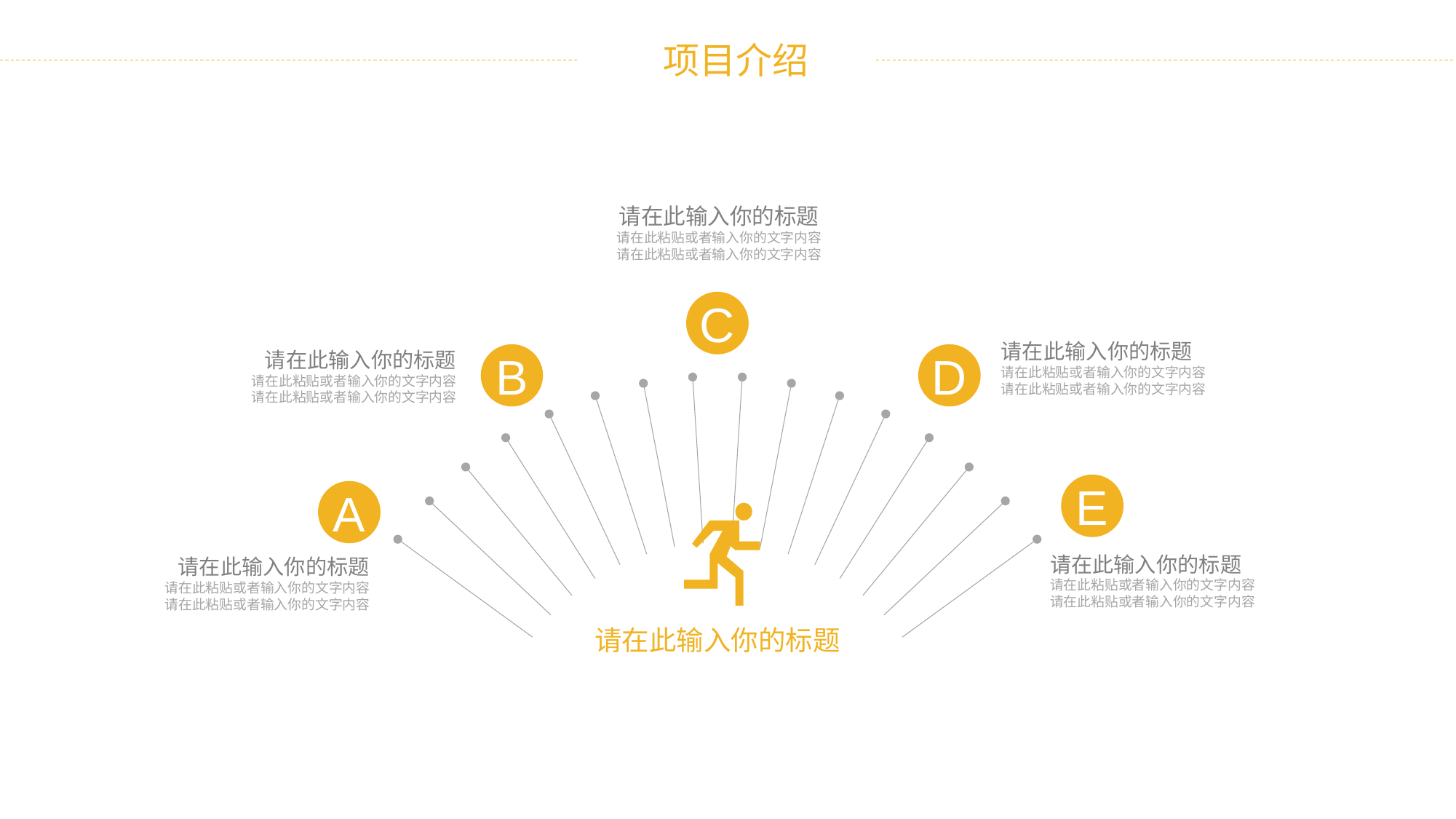

请在此输入你的标题
请在此粘贴或者输入你的文字内容
请在此粘贴或者输入你的文字内容
C
请在此输入你的标题
请在此粘贴或者输入你的文字内容
请在此粘贴或者输入你的文字内容
请在此输入你的标题
请在此粘贴或者输入你的文字内容
请在此粘贴或者输入你的文字内容
B
D
E
A

请在此输入你的标题
请在此粘贴或者输入你的文字内容
请在此粘贴或者输入你的文字内容
请在此输入你的标题
请在此粘贴或者输入你的文字内容
请在此粘贴或者输入你的文字内容
请在此输入你的标题